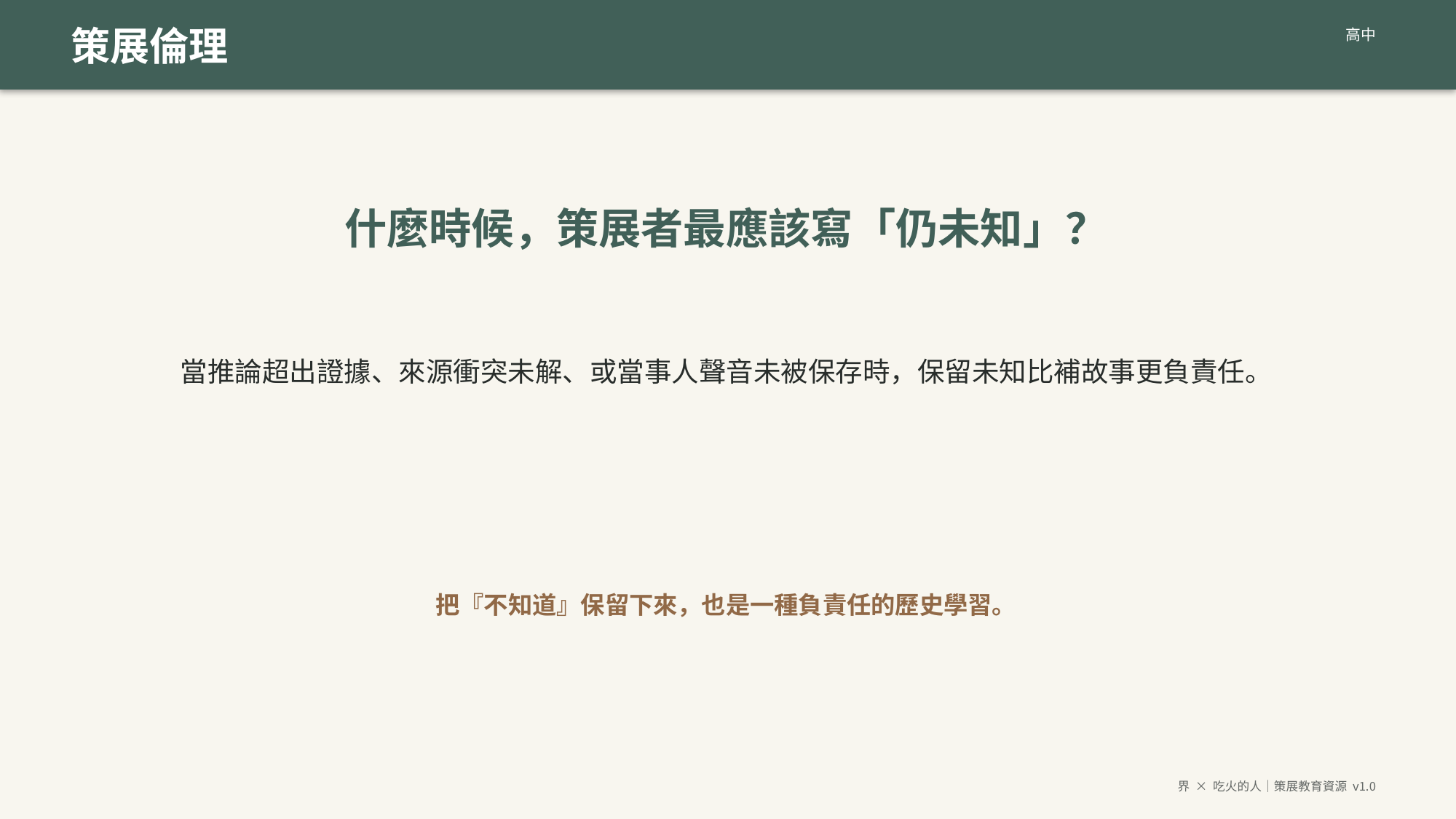

策展倫理
高中
什麼時候，策展者最應該寫「仍未知」？
當推論超出證據、來源衝突未解、或當事人聲音未被保存時，保留未知比補故事更負責任。
把『不知道』保留下來，也是一種負責任的歷史學習。

界 × 吃火的人｜策展教育資源 v1.0